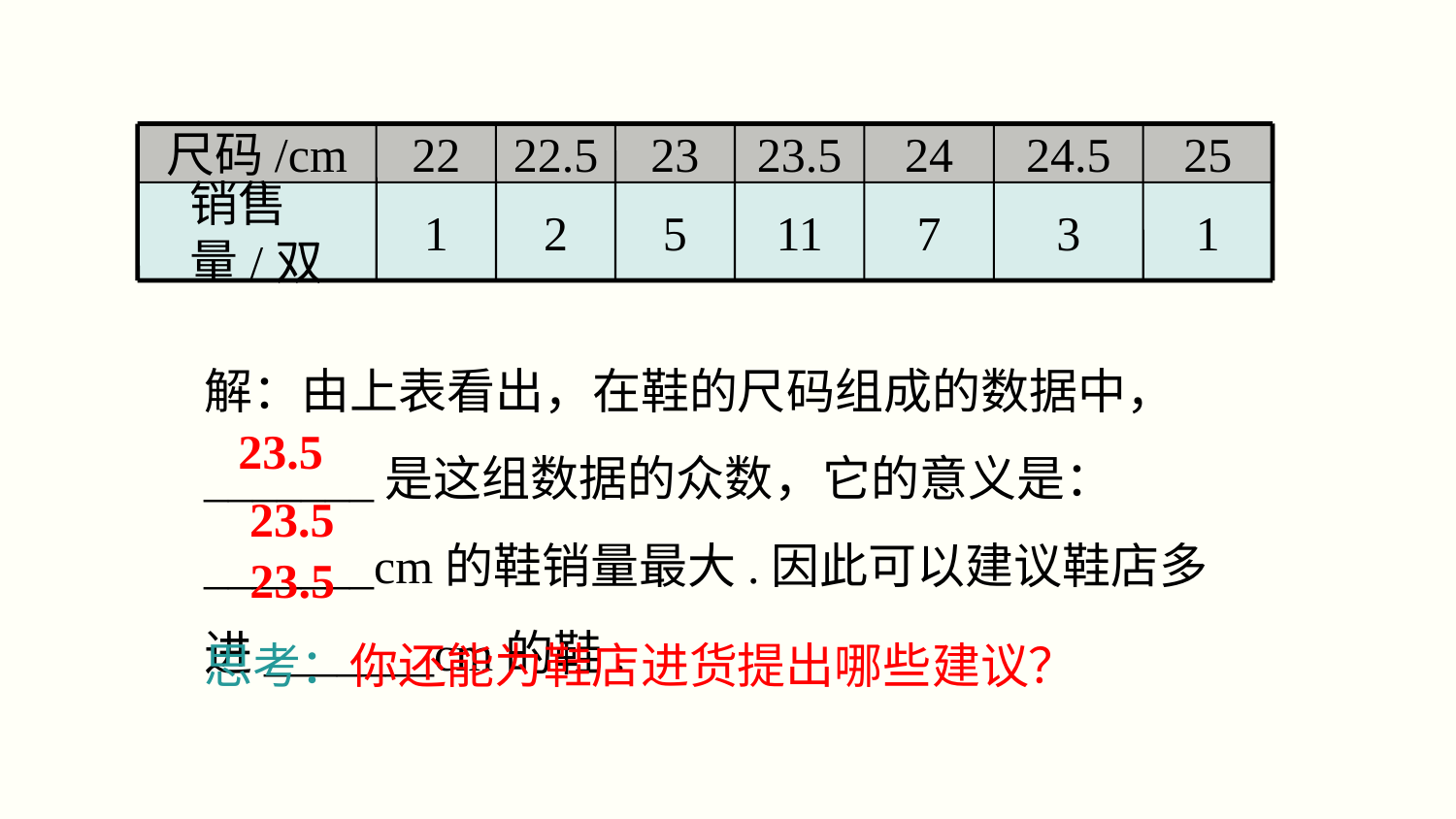

尺码/cm

22

22.5

23

23.5

24

24.5

25

销售量/双

1
2
5
11
7
3
1

解：由上表看出，在鞋的尺码组成的数据中，
_______是这组数据的众数，它的意义是：
_______cm的鞋销量最大.因此可以建议鞋店多进_______cm的鞋.
23.5

23.5

23.5
思考：你还能为鞋店进货提出哪些建议？